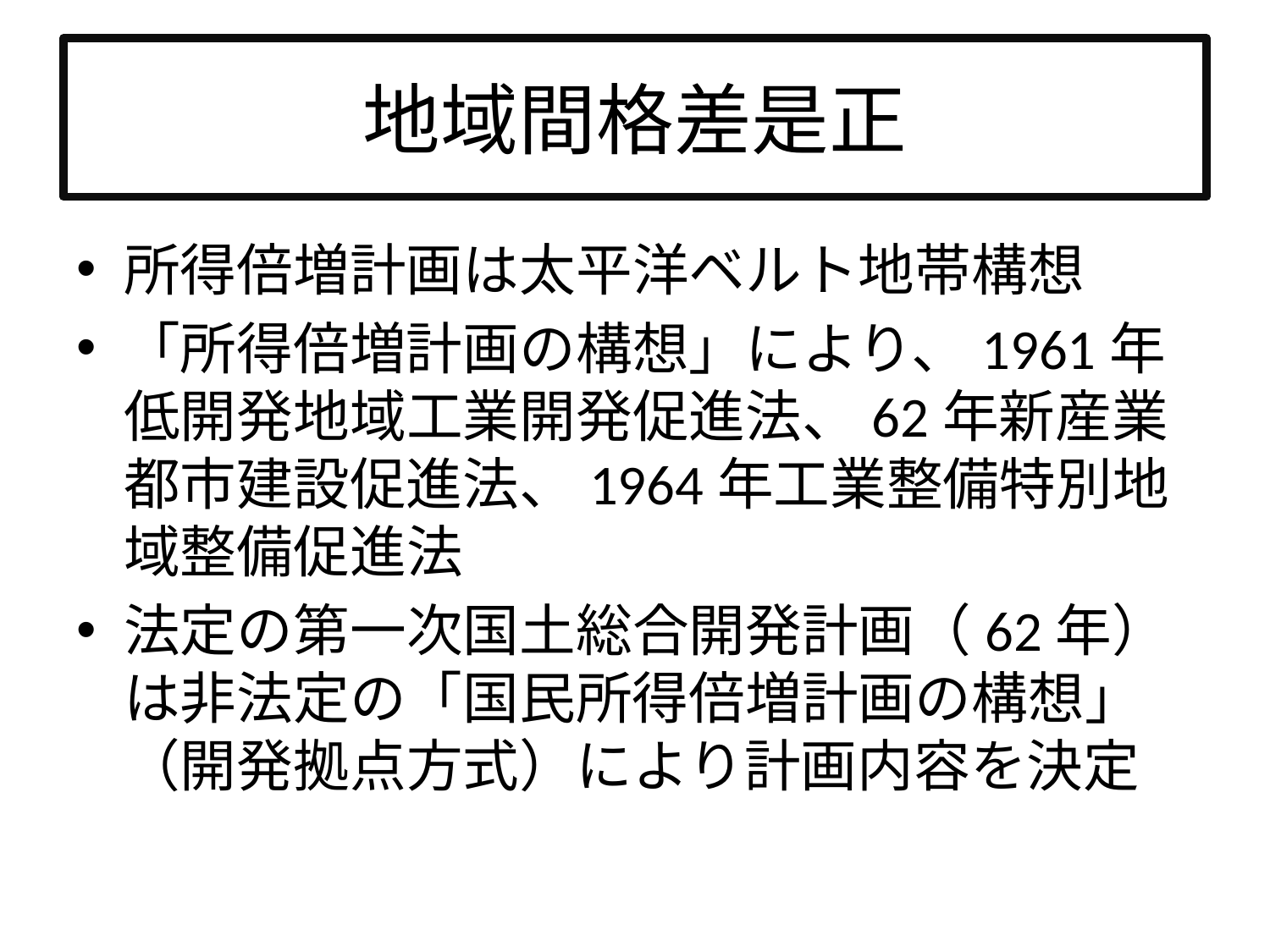

# 地域間格差是正
所得倍増計画は太平洋ベルト地帯構想
「所得倍増計画の構想」により、1961年低開発地域工業開発促進法、62年新産業都市建設促進法、1964年工業整備特別地域整備促進法
法定の第一次国土総合開発計画（62年）は非法定の「国民所得倍増計画の構想」（開発拠点方式）により計画内容を決定